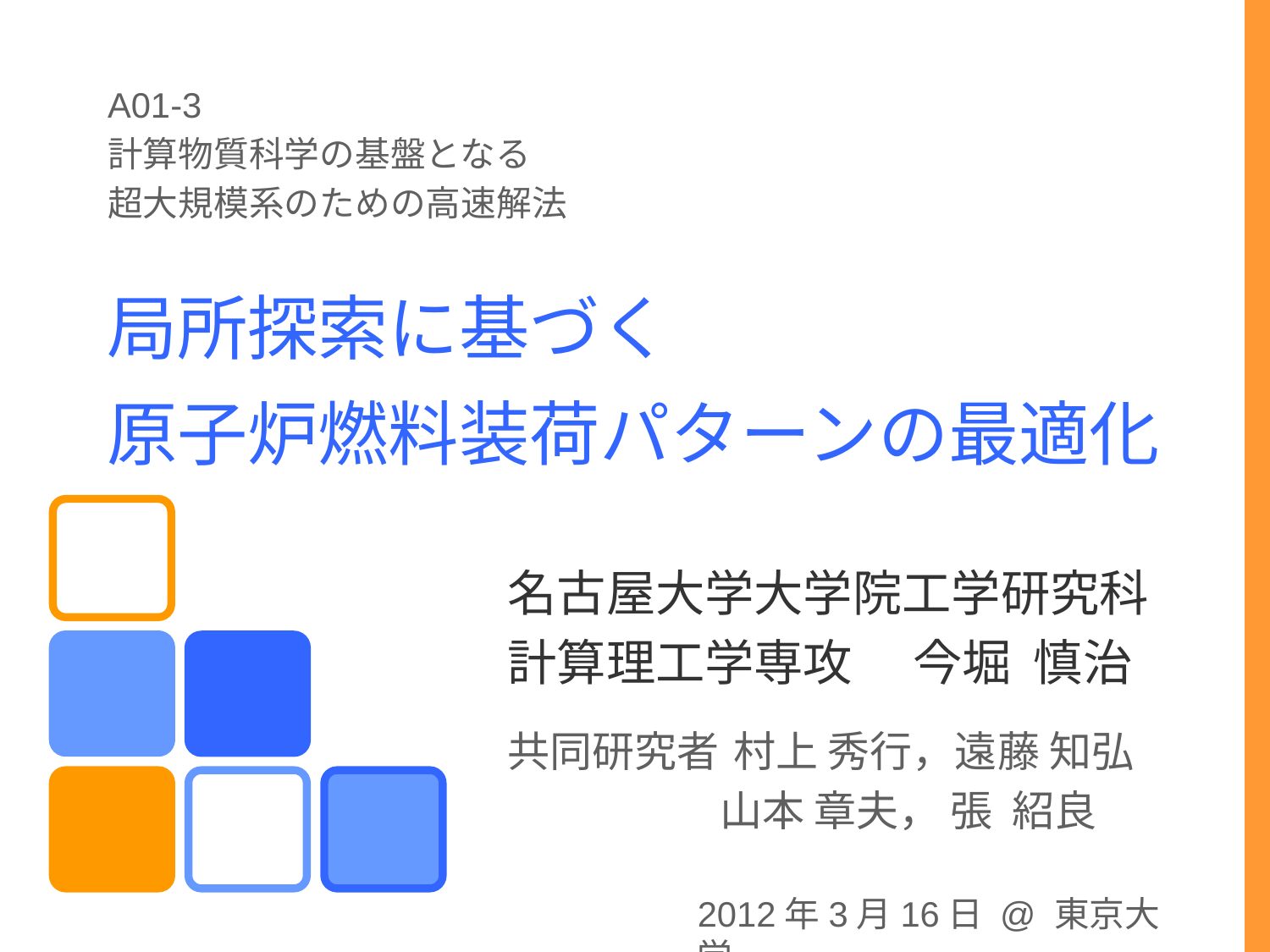

A01-3
計算物質科学の基盤となる
超大規模系のための高速解法

# 局所探索に基づく 原子炉燃料装荷パターンの最適化
名古屋大学大学院工学研究科
計算理工学専攻　 今堀  慎治
共同研究者  村上 秀行，遠藤 知弘
　　　　     山本 章夫， 張  紹良

2012年3月16日 @ 東京大学